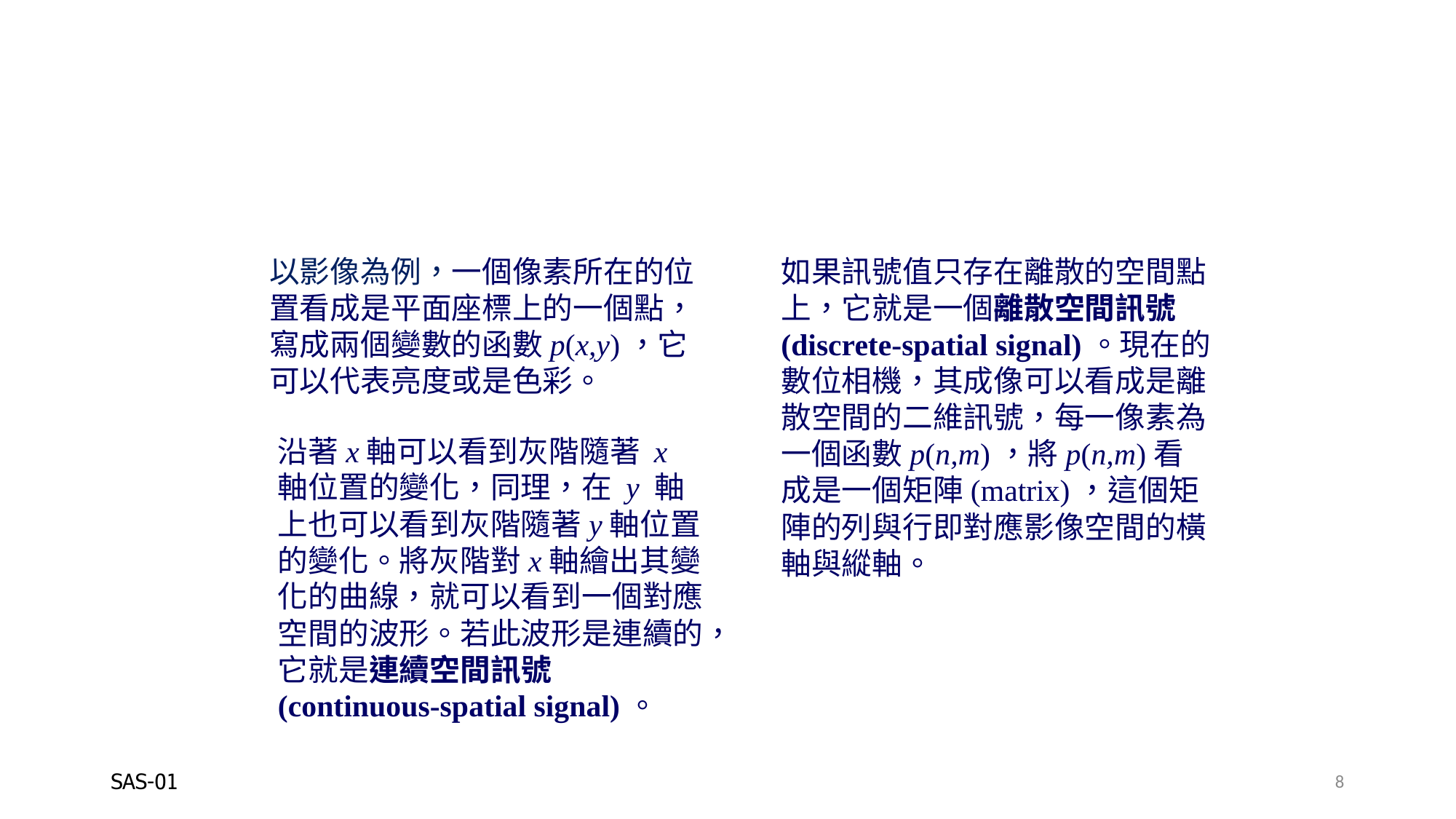

如果訊號值只存在離散的空間點上，它就是一個離散空間訊號(discrete-spatial signal)。現在的數位相機，其成像可以看成是離散空間的二維訊號，每一像素為一個函數p(n,m)，將p(n,m)看成是一個矩陣(matrix)，這個矩陣的列與行即對應影像空間的橫軸與縱軸。
以影像為例，一個像素所在的位置看成是平面座標上的一個點，寫成兩個變數的函數p(x,y)，它可以代表亮度或是色彩。
沿著x軸可以看到灰階隨著 x 軸位置的變化，同理，在 y 軸上也可以看到灰階隨著y軸位置的變化。將灰階對x軸繪出其變化的曲線，就可以看到一個對應空間的波形。若此波形是連續的，它就是連續空間訊號(continuous-spatial signal)。
SAS-01
8